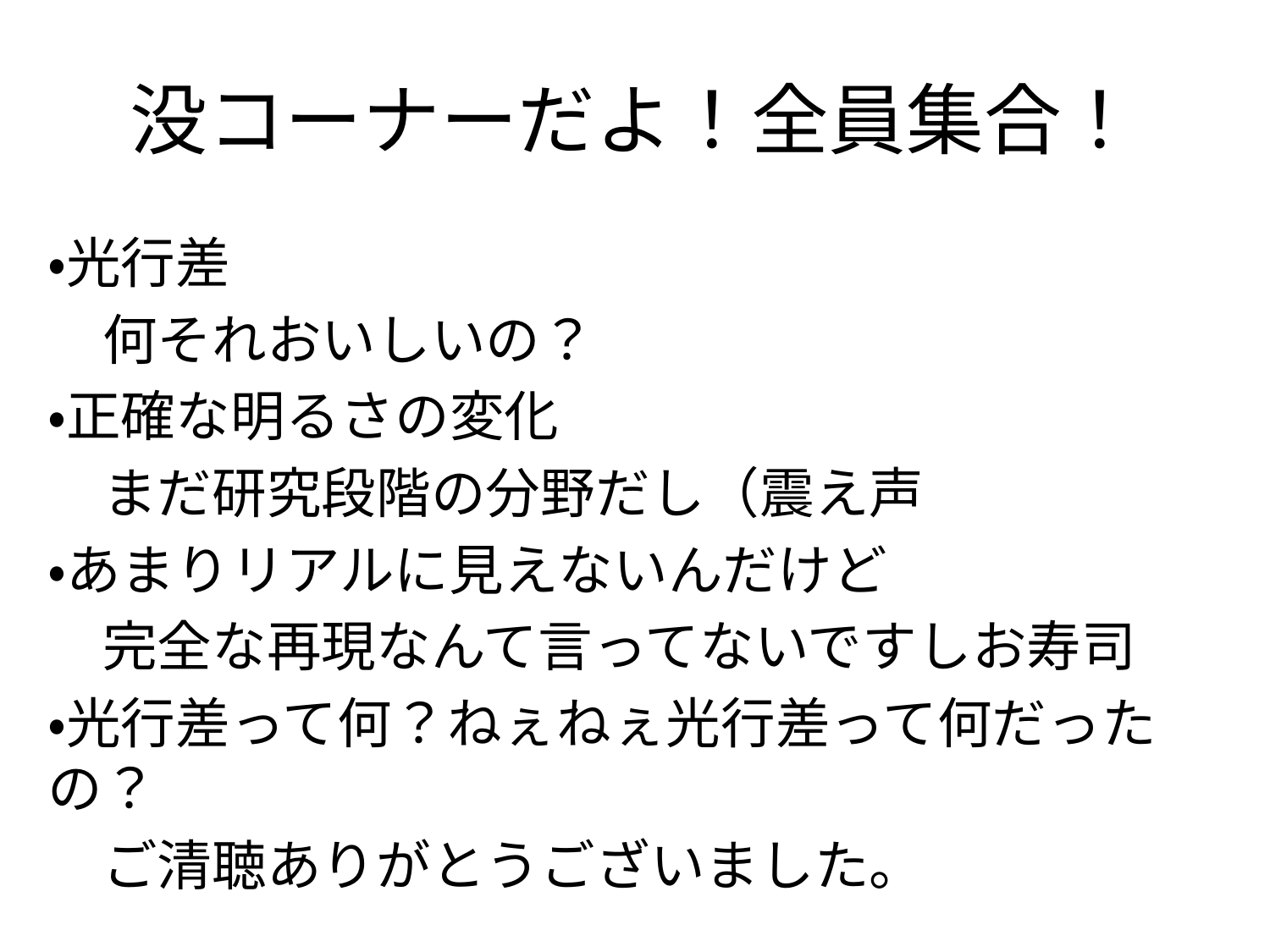

# 没コーナーだよ！全員集合！
・光行差
　何それおいしいの？
・正確な明るさの変化
　まだ研究段階の分野だし（震え声
・あまりリアルに見えないんだけど
　完全な再現なんて言ってないですしお寿司
・光行差って何？ねぇねぇ光行差って何だったの？
　ご清聴ありがとうございました。